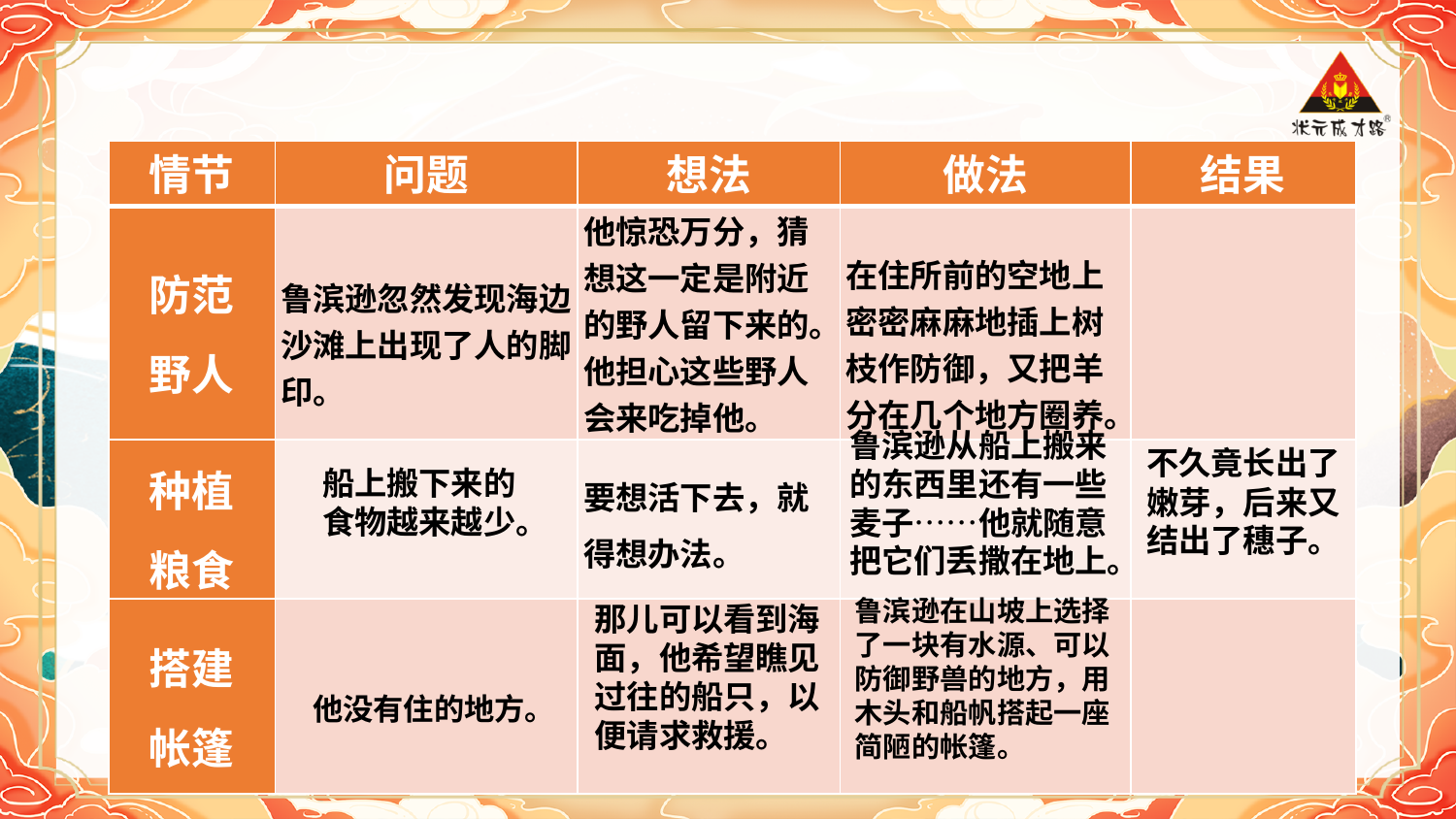

| 情节 | 问题 | 想法 | 做法 | 结果 |
| --- | --- | --- | --- | --- |
| 防范 野人 | 鲁滨逊忽然发现海边沙滩上出现了人的脚印。 | 他惊恐万分，猜想这一定是附近的野人留下来的。他担心这些野人会来吃掉他。 | 在住所前的空地上密密麻麻地插上树枝作防御，又把羊分在几个地方圈养。 |  |
| 种植 粮食 |  | 要想活下去，就得想办法。 |  |  |
| 搭建 帐篷 | 他没有住的地方。 |  |  |  |

鲁滨逊从船上搬来的东西里还有一些麦子……他就随意把它们丢撒在地上。

不久竟长出了嫩芽，后来又结出了穗子。

船上搬下来的食物越来越少。

鲁滨逊在山坡上选择了一块有水源、可以防御野兽的地方，用木头和船帆搭起一座简陋的帐篷。

那儿可以看到海面，他希望瞧见过往的船只，以便请求救援。